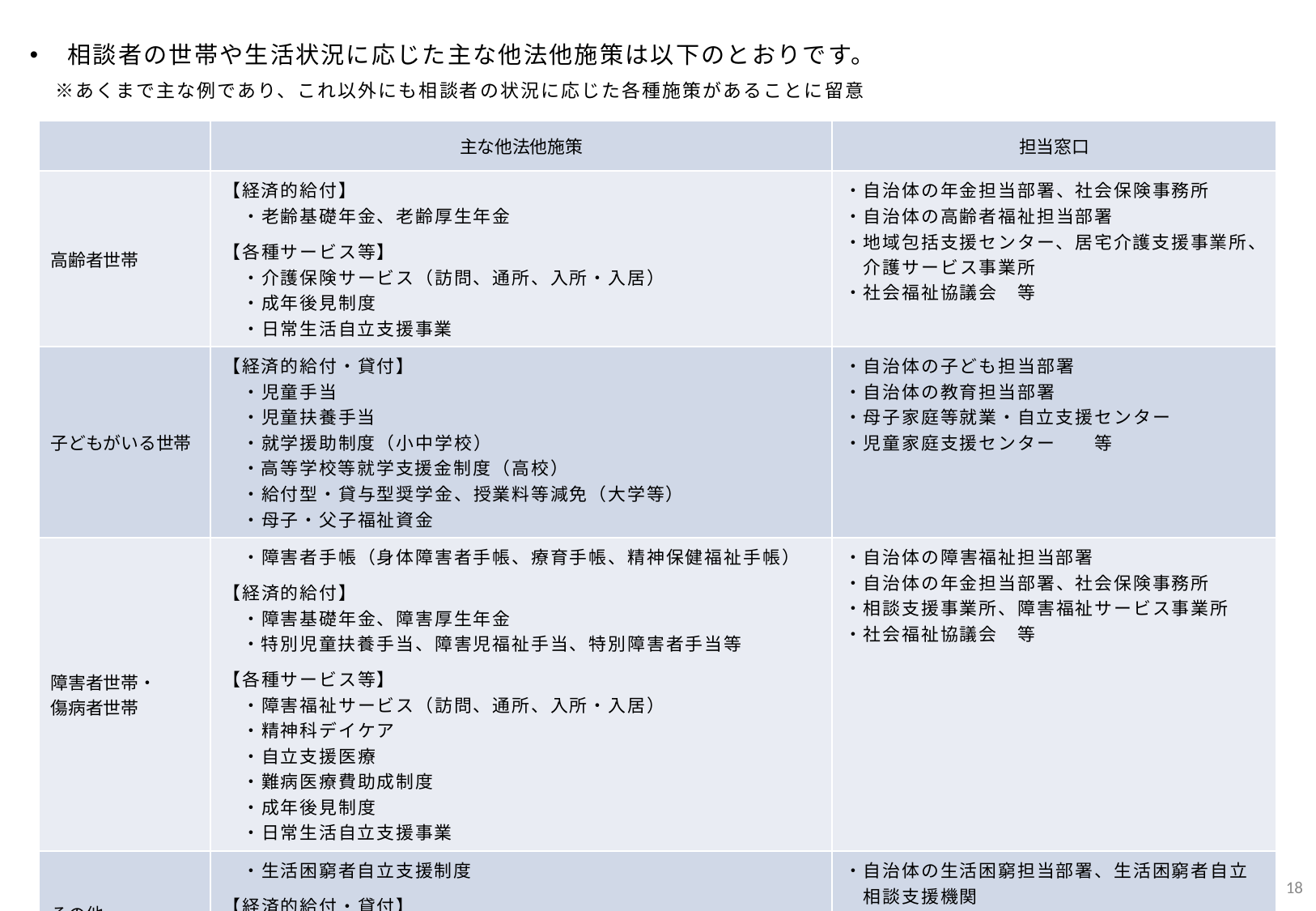

相談者の世帯や生活状況に応じた主な他法他施策は以下のとおりです。
　※あくまで主な例であり、これ以外にも相談者の状況に応じた各種施策があることに留意
|  | 主な他法他施策 | 担当窓口 |
| --- | --- | --- |
| 高齢者世帯 | 【経済的給付】 　・老齢基礎年金、老齢厚生年金 【各種サービス等】 　・介護保険サービス（訪問、通所、入所・入居） 　・成年後見制度 　・日常生活自立支援事業 | ・自治体の年金担当部署、社会保険事務所 ・自治体の高齢者福祉担当部署 ・地域包括支援センター、居宅介護支援事業所、 　介護サービス事業所 ・社会福祉協議会　等 |
| 子どもがいる世帯 | 【経済的給付・貸付】 　・児童手当 　・児童扶養手当 　・就学援助制度（小中学校） 　・高等学校等就学支援金制度（高校） 　・給付型・貸与型奨学金、授業料等減免（大学等） 　・母子・父子福祉資金 | ・自治体の子ども担当部署 ・自治体の教育担当部署 ・母子家庭等就業・自立支援センター ・児童家庭支援センター　　等 |
| 障害者世帯・ 傷病者世帯 | ・障害者手帳（身体障害者手帳、療育手帳、精神保健福祉手帳） 【経済的給付】 　・障害基礎年金、障害厚生年金　 　・特別児童扶養手当、障害児福祉手当、特別障害者手当等 【各種サービス等】 　・障害福祉サービス（訪問、通所、入所・入居） 　・精神科デイケア 　・自立支援医療 　・難病医療費助成制度 　・成年後見制度 　・日常生活自立支援事業 | ・自治体の障害福祉担当部署 ・自治体の年金担当部署、社会保険事務所 ・相談支援事業所、障害福祉サービス事業所 ・社会福祉協議会　等 |
| その他 | ・生活困窮者自立支援制度 【経済的給付・貸付】 　・生活福祉資金 　・雇用保険制度（失業給付や求職者支援制度等） | ・自治体の生活困窮担当部署、生活困窮者自立 　相談支援機関 ・社会福祉協議会 ・公共職業安定所　等 |
18